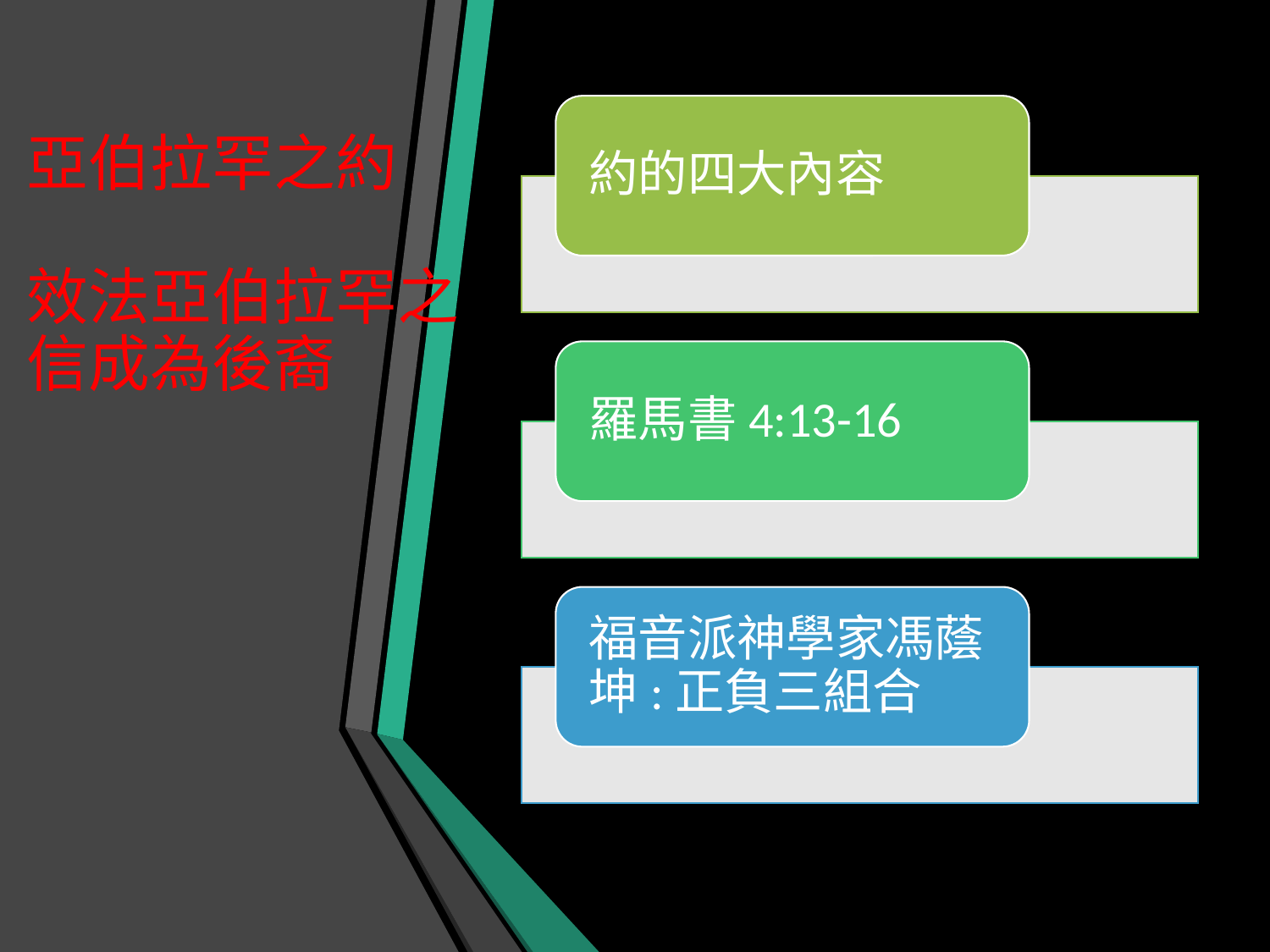

# 亞伯拉罕之約 效法亞伯拉罕之信成為後裔
約的四大內容
羅馬書4:13-16
福音派神學家馮蔭坤:正負三組合